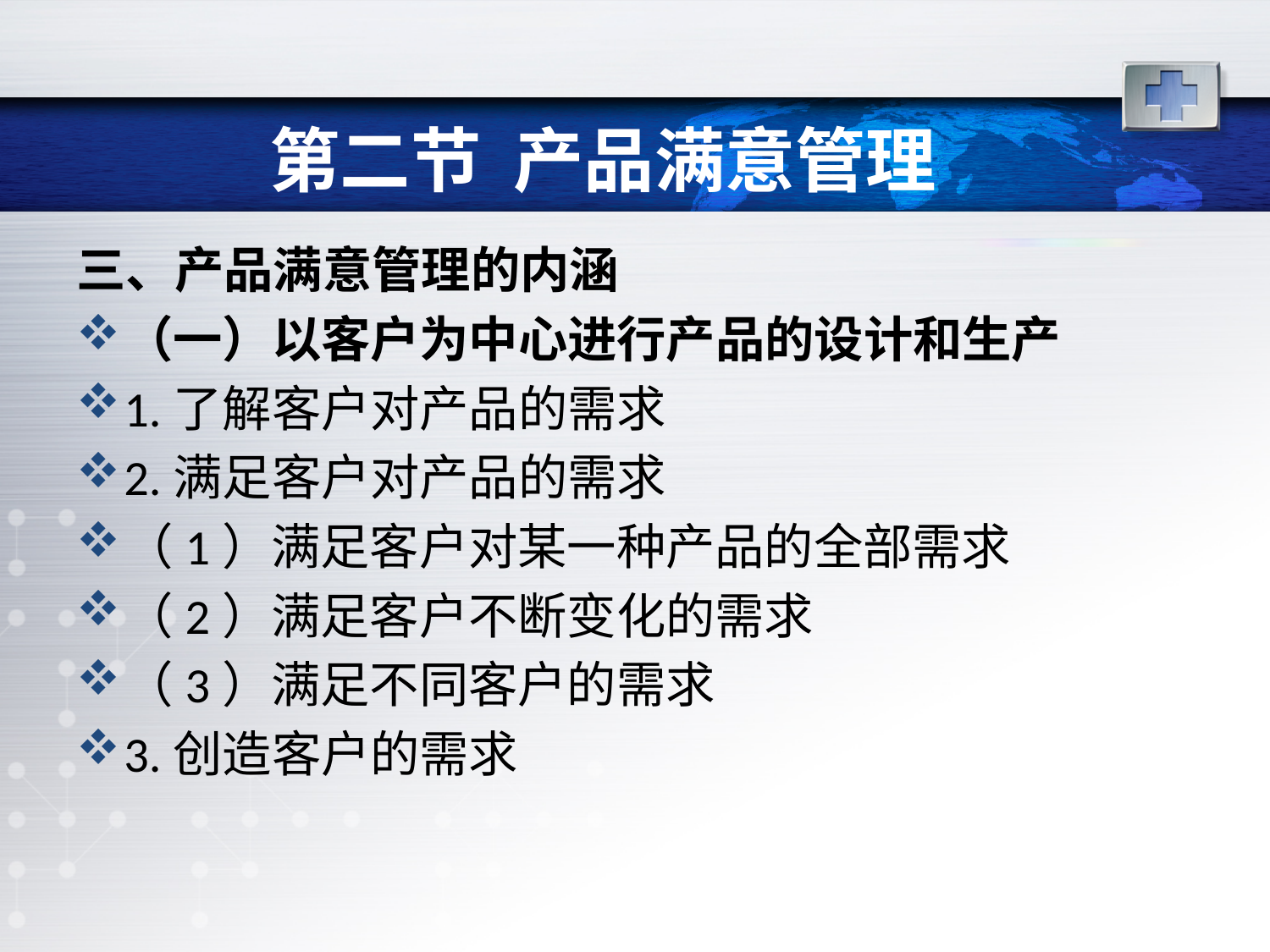

# 第二节  产品满意管理
三、产品满意管理的内涵
（一）以客户为中心进行产品的设计和生产
1.了解客户对产品的需求
2.满足客户对产品的需求
（1）满足客户对某一种产品的全部需求
（2）满足客户不断变化的需求
（3）满足不同客户的需求
3.创造客户的需求